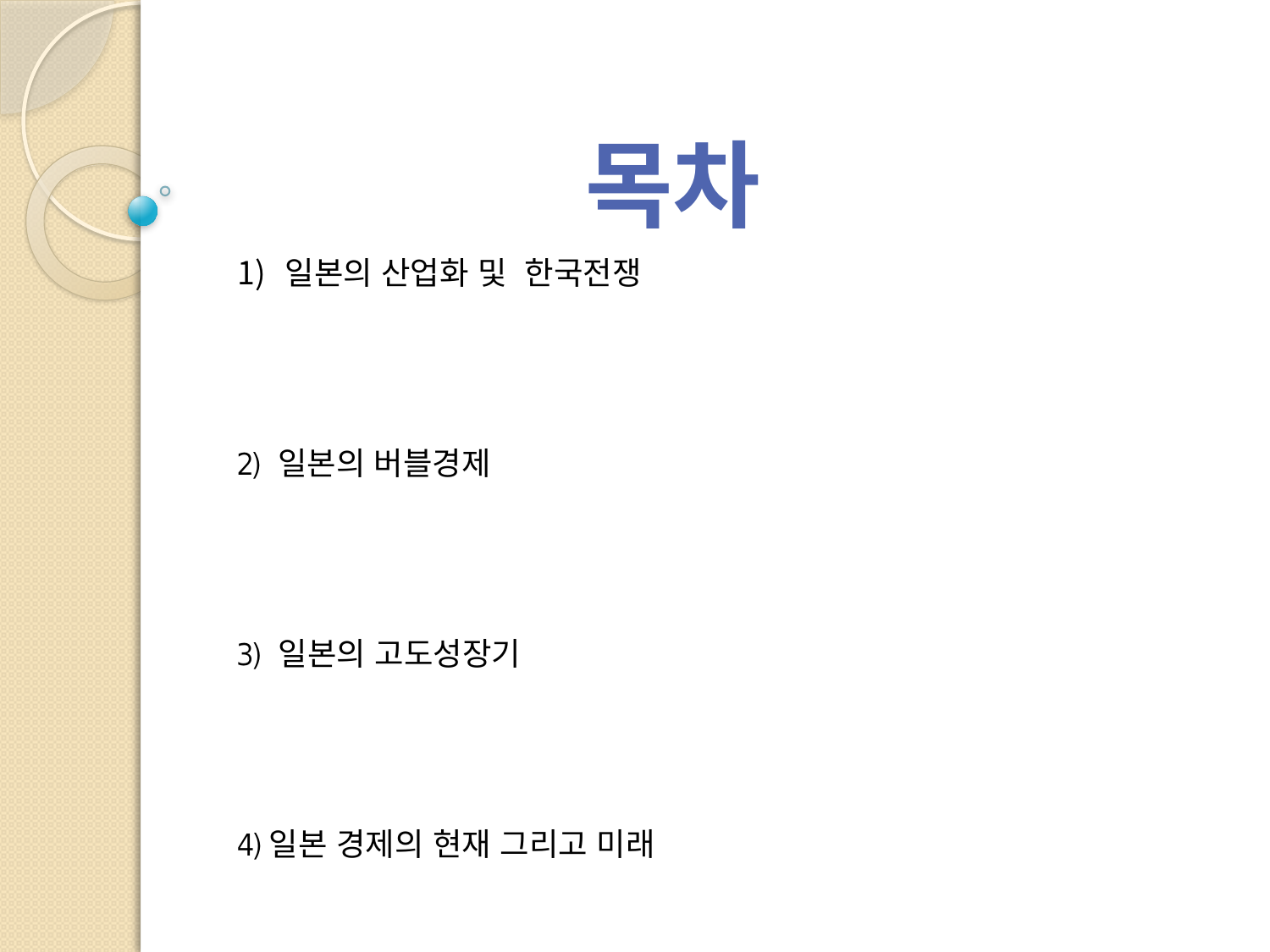

목차
일본의 산업화 및  한국전쟁

2) 일본의 버블경제

3) 일본의 고도성장기

4)일본 경제의 현재 그리고 미래